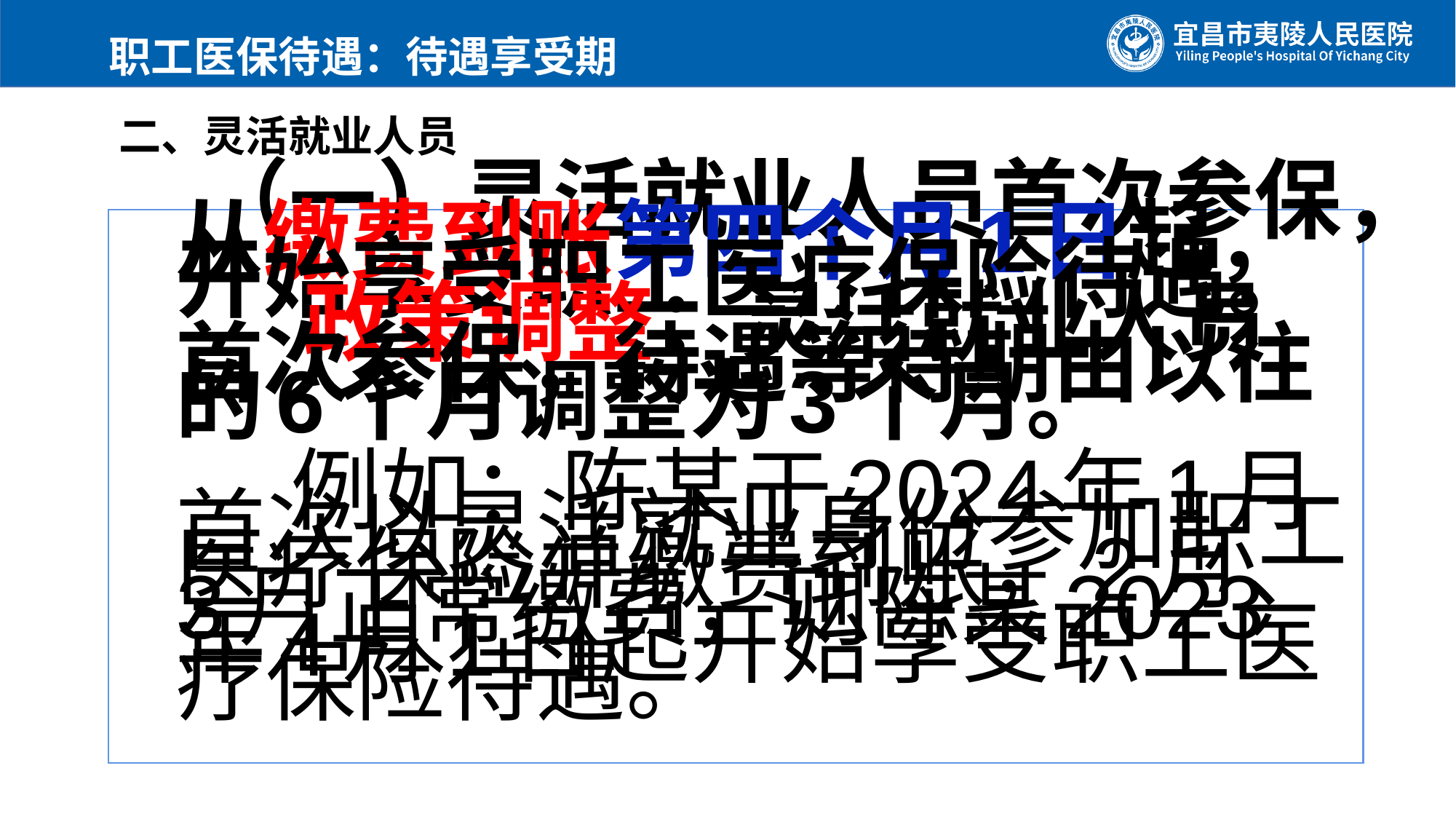

职工医保待遇：待遇享受期

二、灵活就业人员
   （一）灵活就业人员首次参保，从缴费到账第四个月1日起，开始享受职工医疗保险待遇。
        政策调整：灵活就业人员首次参保，待遇等待期由以往的6个月调整为3个月。

       例如：陈某于2024年1月首次以灵活就业身份参加职工医疗保险并缴费到账，2月、3月正常缴费，则陈某2023年4月1日起开始享受职工医疗保险待遇。